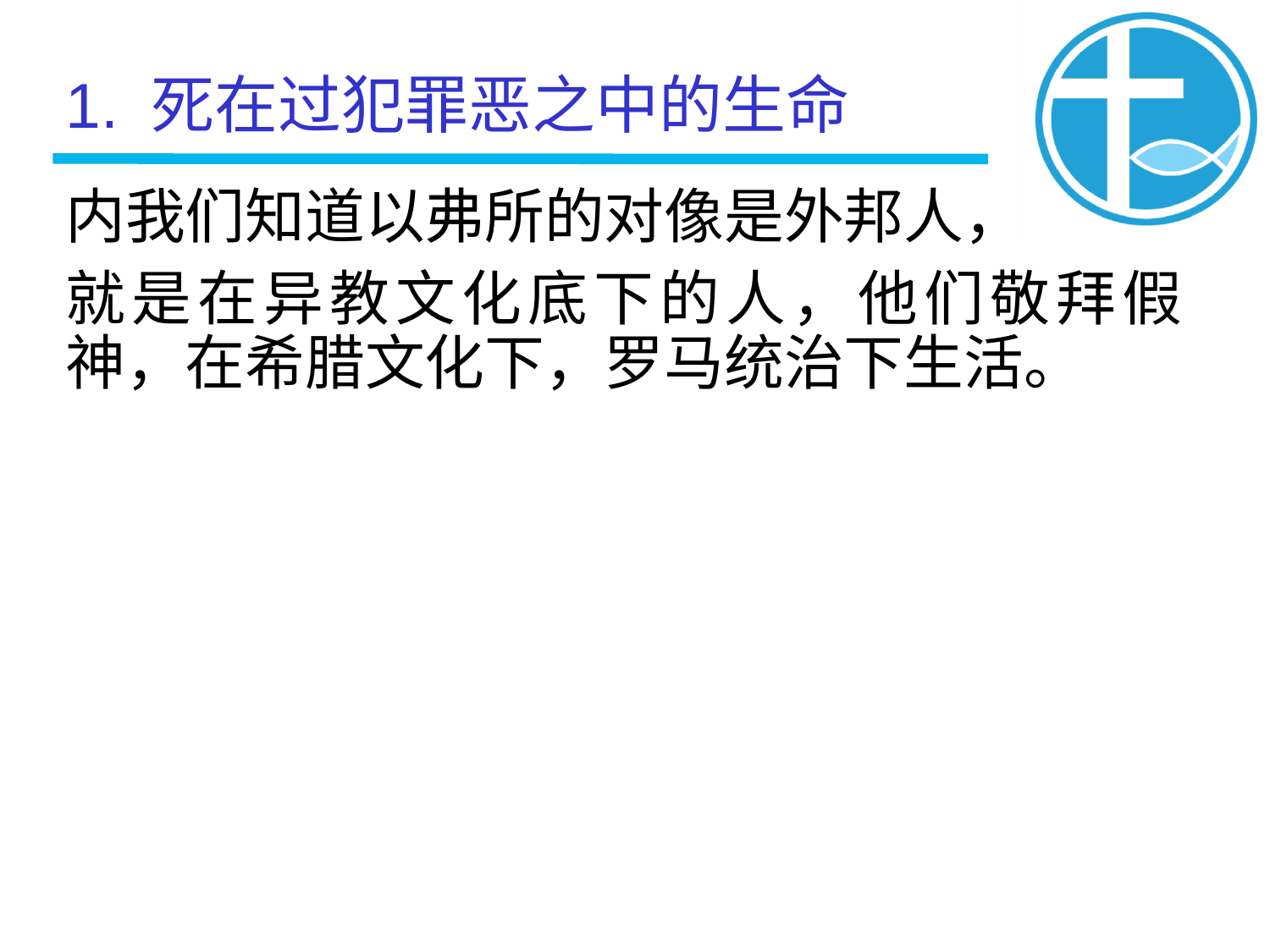

1. 死在过犯罪恶之中的生命
内我们知道以弗所的对像是外邦人，
就是在异教文化底下的人，他们敬拜假神，在希腊文化下，罗马统治下生活。